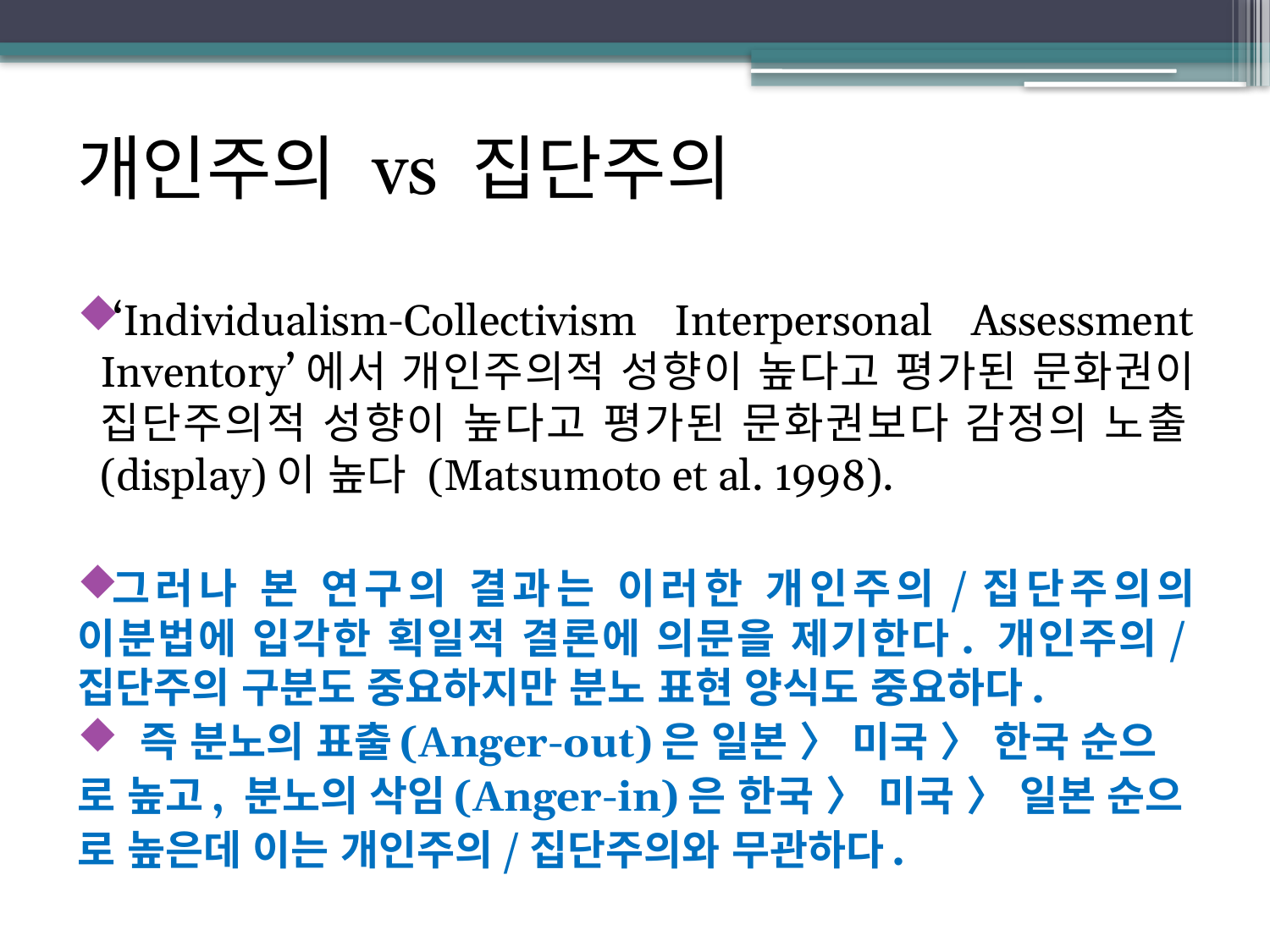

# 개인주의 vs 집단주의
‘Individualism-Collectivism Interpersonal Assessment Inventory’에서 개인주의적 성향이 높다고 평가된 문화권이 집단주의적 성향이 높다고 평가된 문화권보다 감정의 노출(display)이 높다 (Matsumoto et al. 1998).

그러나 본 연구의 결과는 이러한 개인주의/집단주의의 이분법에 입각한 획일적 결론에 의문을 제기한다. 개인주의/집단주의 구분도 중요하지만 분노 표현 양식도 중요하다.
즉 분노의 표출(Anger-out)은 일본 〉 미국 〉 한국 순으
로 높고, 분노의 삭임(Anger-in)은 한국 〉 미국 〉 일본 순으
로 높은데 이는 개인주의/집단주의와 무관하다.